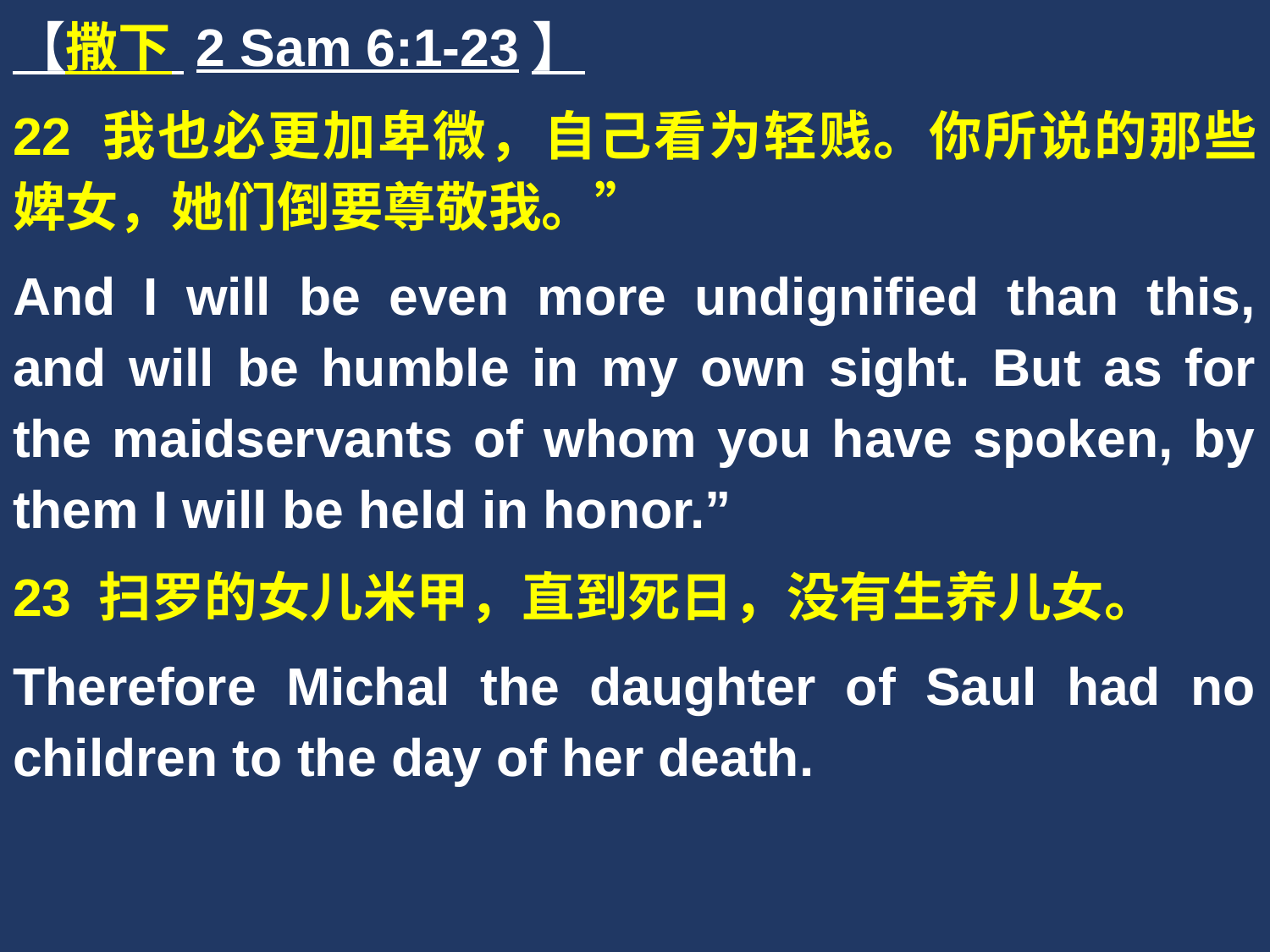

【撒下 2 Sam 6:1-23】
22 我也必更加卑微，自己看为轻贱。你所说的那些婢女，她们倒要尊敬我。”
And I will be even more undignified than this, and will be humble in my own sight. But as for the maidservants of whom you have spoken, by them I will be held in honor.”
23 扫罗的女儿米甲，直到死日，没有生养儿女。
Therefore Michal the daughter of Saul had no children to the day of her death.